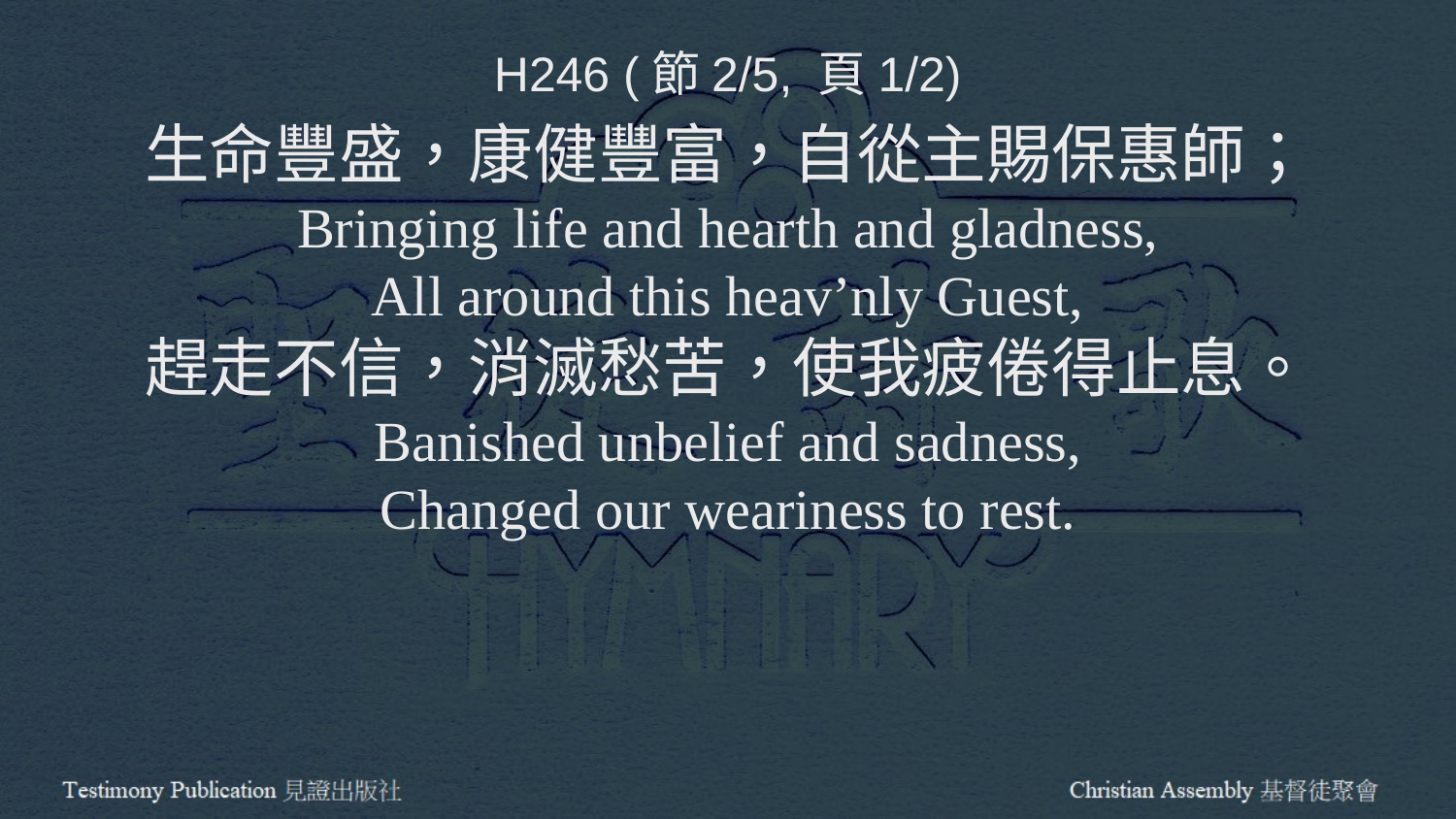

H246 (節2/5, 頁1/2)
生命豐盛，康健豐富，自從主賜保惠師；
Bringing life and hearth and gladness,
All around this heav’nly Guest,
趕走不信，消滅愁苦，使我疲倦得止息。
Banished unbelief and sadness,
Changed our weariness to rest.